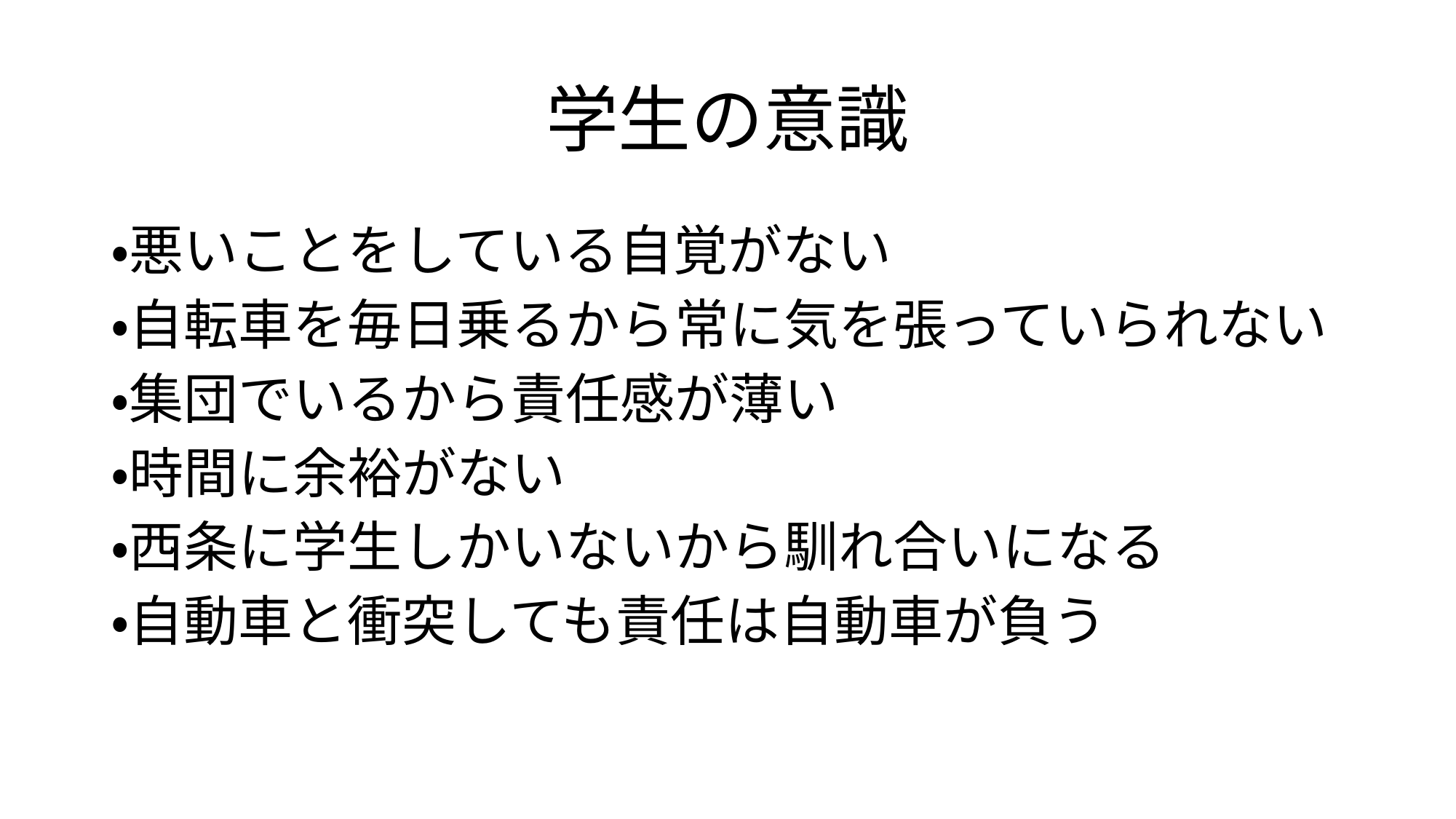

# 学生の意識
・悪いことをしている自覚がない
・自転車を毎日乗るから常に気を張っていられない
・集団でいるから責任感が薄い
・時間に余裕がない
・西条に学生しかいないから馴れ合いになる
・自動車と衝突しても責任は自動車が負う